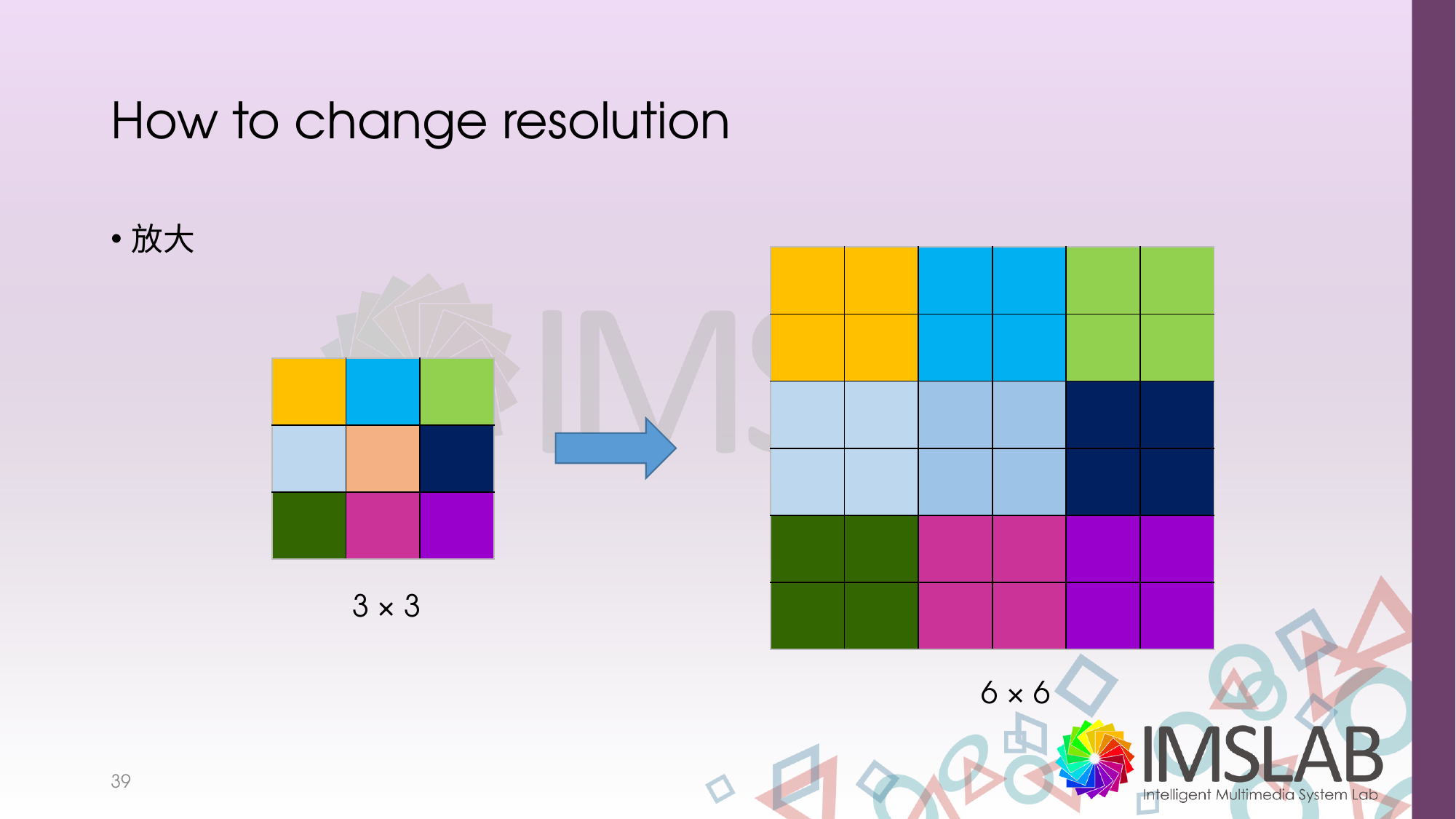

# How to change resolution
放大
|  |  |  |  |  |  |
| --- | --- | --- | --- | --- | --- |
|  |  |  |  |  |  |
|  |  |  |  |  |  |
|  |  |  |  |  |  |
|  |  |  |  |  |  |
|  |  |  |  |  |  |
|  |  |  |
| --- | --- | --- |
|  |  |  |
|  |  |  |

3 × 3
6 × 6
39